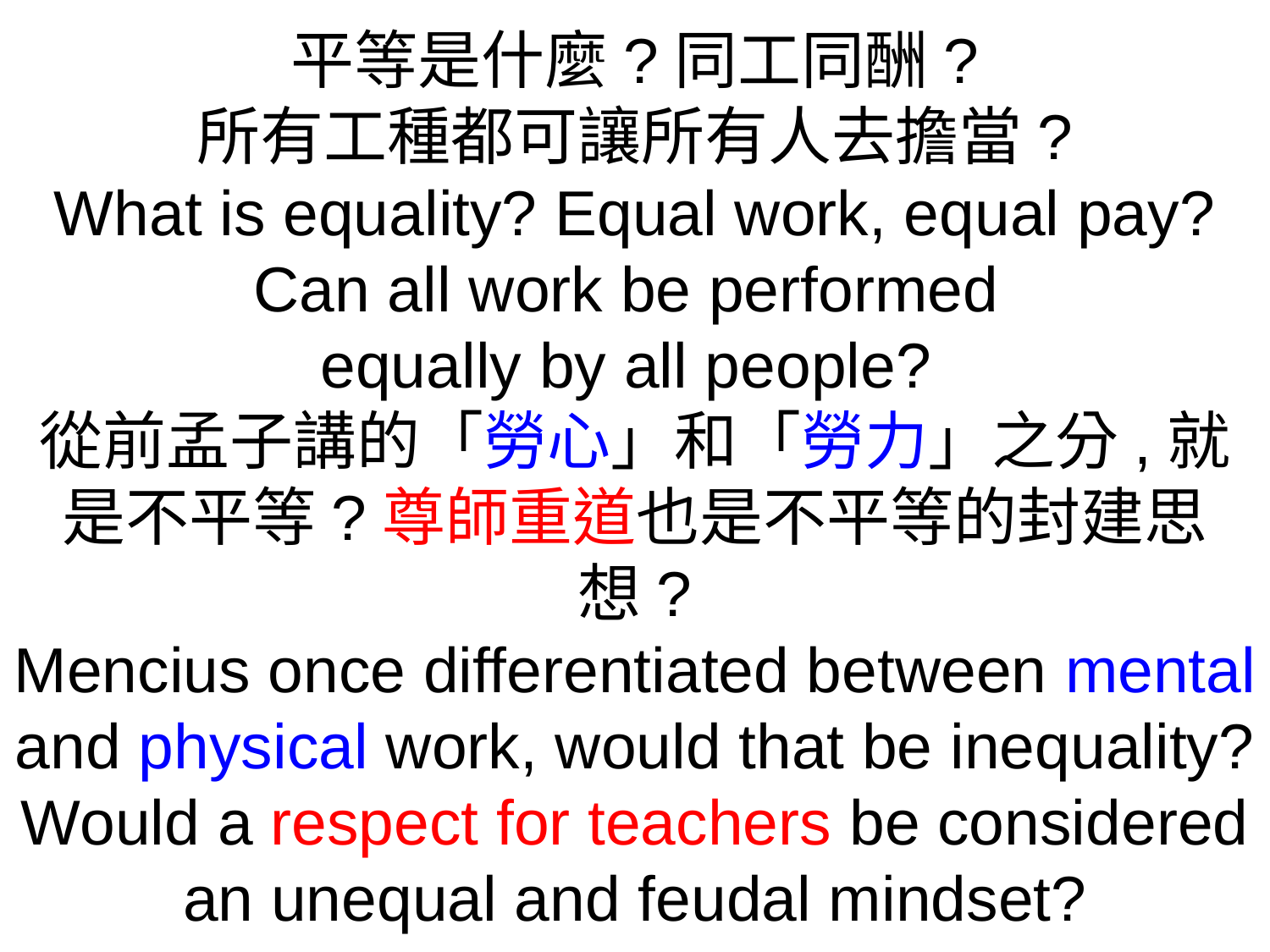

平等是什麼?同工同酬?
所有工種都可讓所有人去擔當?
What is equality? Equal work, equal pay? Can all work be performed
equally by all people?
從前孟子講的「勞心」和「勞力」之分,就是不平等?尊師重道也是不平等的封建思想?
Mencius once differentiated between mental and physical work, would that be inequality? Would a respect for teachers be considered an unequal and feudal mindset?